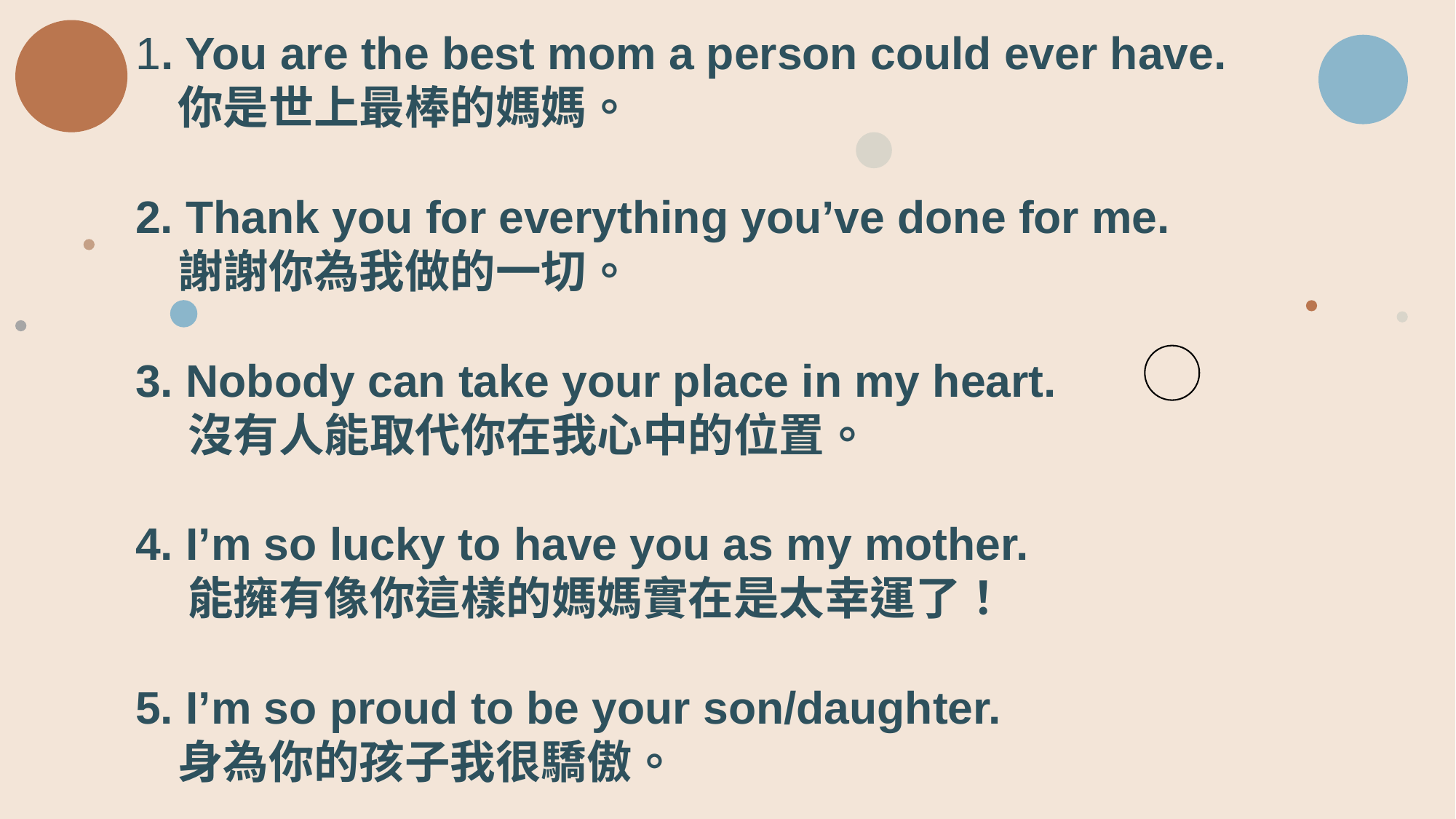

1. You are the best mom a person could ever have.
   你是世上最棒的媽媽。

2. Thank you for everything you’ve done for me.
   謝謝你為我做的一切。

3. Nobody can take your place in my heart.
    沒有人能取代你在我心中的位置。

4. I’m so lucky to have you as my mother.
    能擁有像你這樣的媽媽實在是太幸運了！

5. I’m so proud to be your son/daughter.
   身為你的孩子我很驕傲。